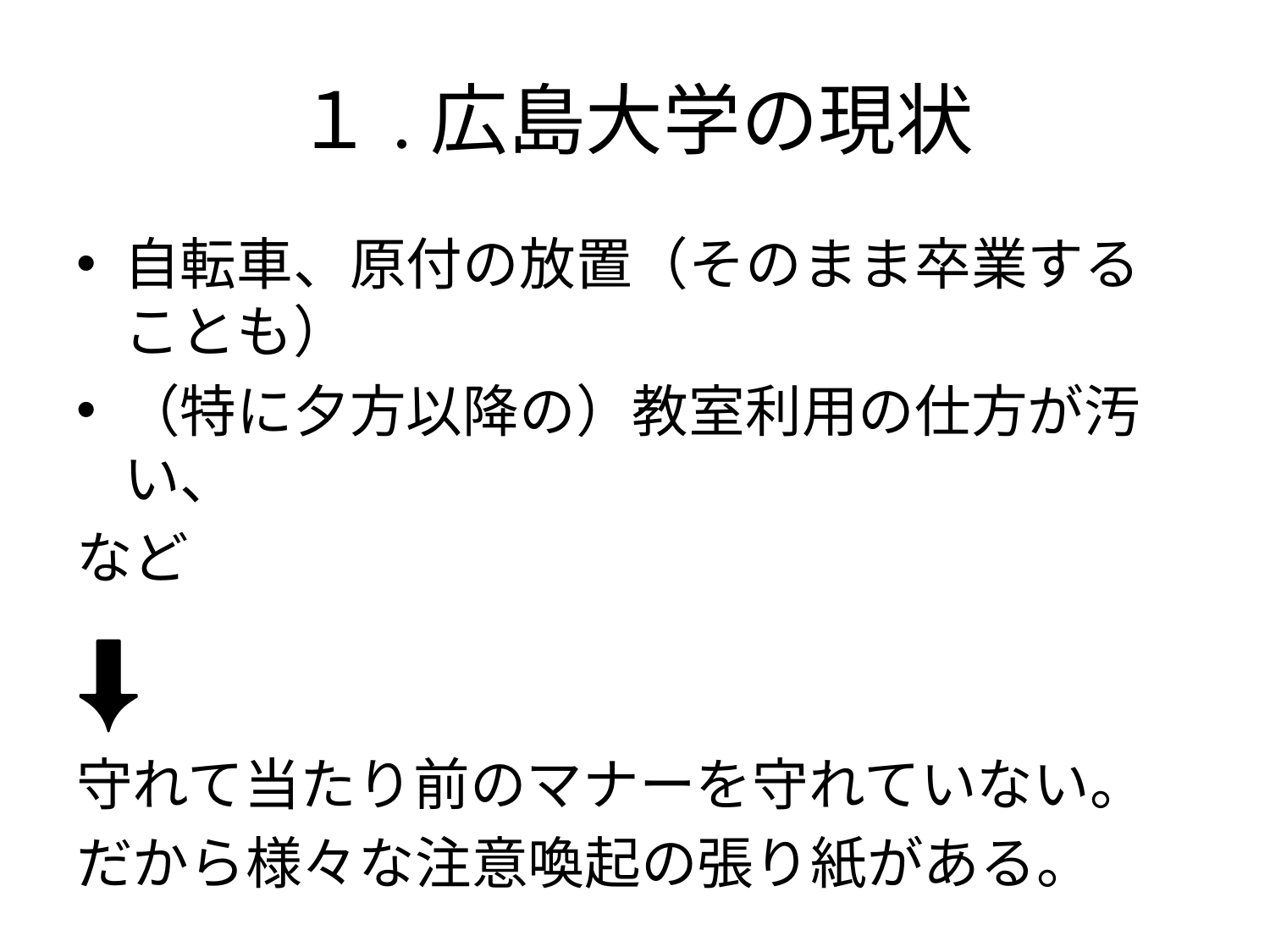

# １.広島大学の現状
自転車、原付の放置（そのまま卒業することも）
（特に夕方以降の）教室利用の仕方が汚い、
など
⬇︎
守れて当たり前のマナーを守れていない。
だから様々な注意喚起の張り紙がある。